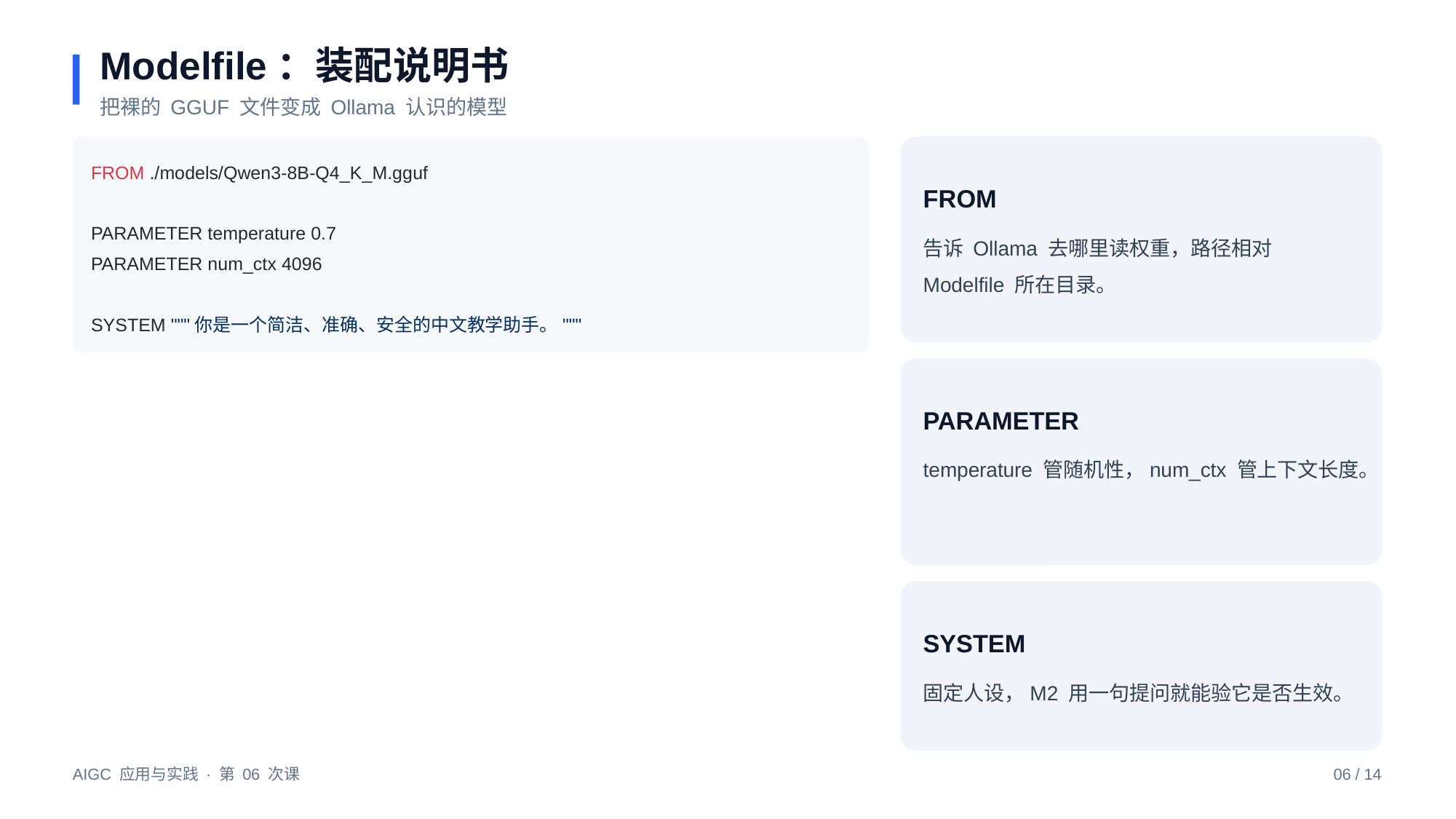

Modelfile：装配说明书

把裸的 GGUF 文件变成 Ollama 认识的模型

FROM ./models/Qwen3-8B-Q4_K_M.gguf

PARAMETER temperature 0.7
PARAMETER num_ctx 4096

SYSTEM """你是一个简洁、准确、安全的中文教学助手。"""
FROM
告诉 Ollama 去哪里读权重，路径相对 Modelfile 所在目录。

PARAMETER
temperature 管随机性，num_ctx 管上下文长度。

SYSTEM
固定人设，M2 用一句提问就能验它是否生效。
AIGC 应用与实践 · 第 06 次课
06 / 14